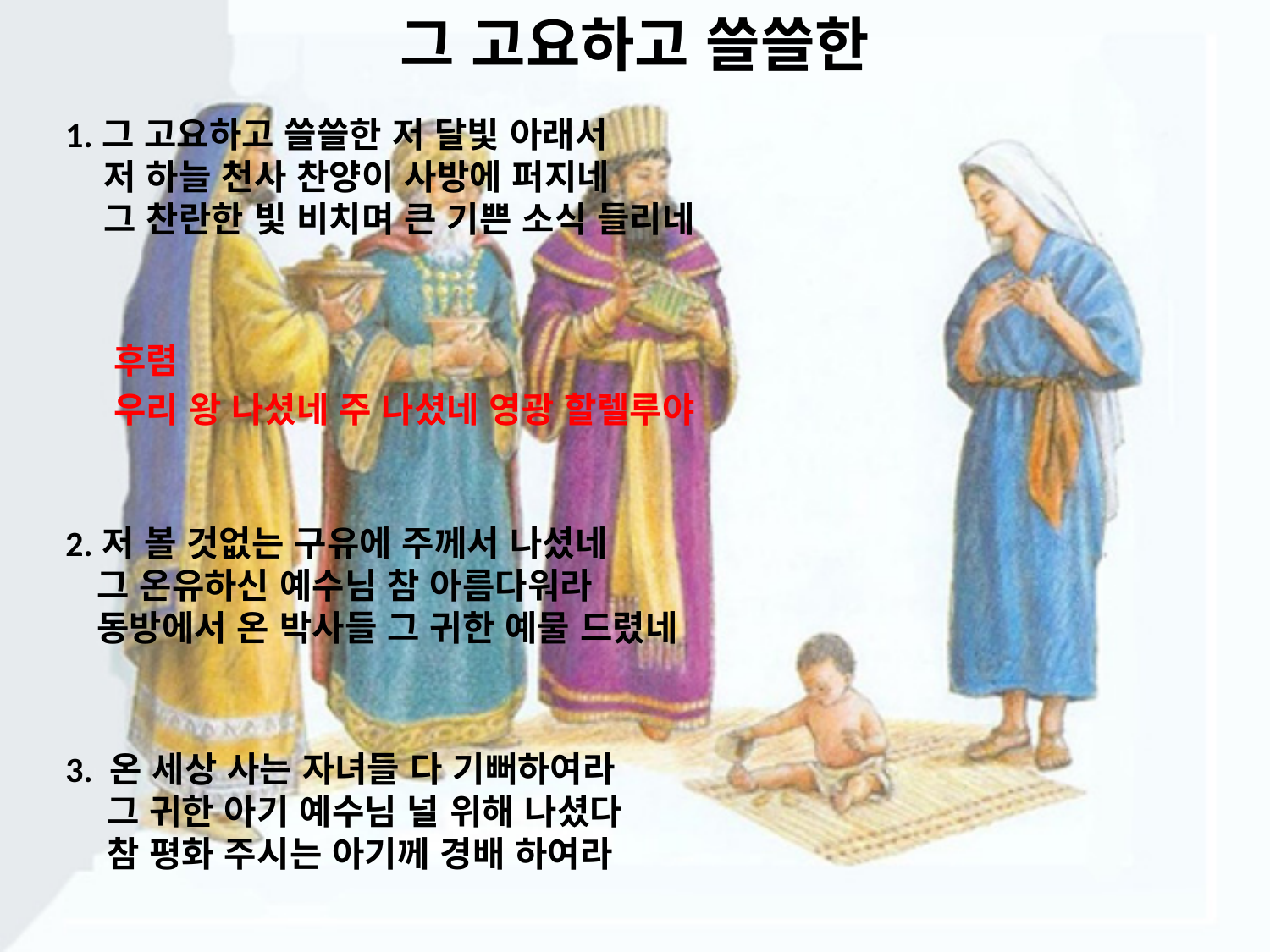

# 그 고요하고 쓸쓸한
1.그 고요하고 쓸쓸한 저 달빛 아래서
   저 하늘 천사 찬양이 사방에 퍼지네
   그 찬란한 빛 비치며 큰 기쁜 소식 들리네

    후렴
    우리 왕 나셨네 주 나셨네 영광 할렐루야
2.저 볼 것없는 구유에 주께서 나셨네
그 온유하신 예수님 참 아름다워라
동방에서 온 박사들 그 귀한 예물 드렸네

3. 온 세상 사는 자녀들 다 기뻐하여라
 그 귀한 아기 예수님 널 위해 나셨다
 참 평화 주시는 아기께 경배 하여라